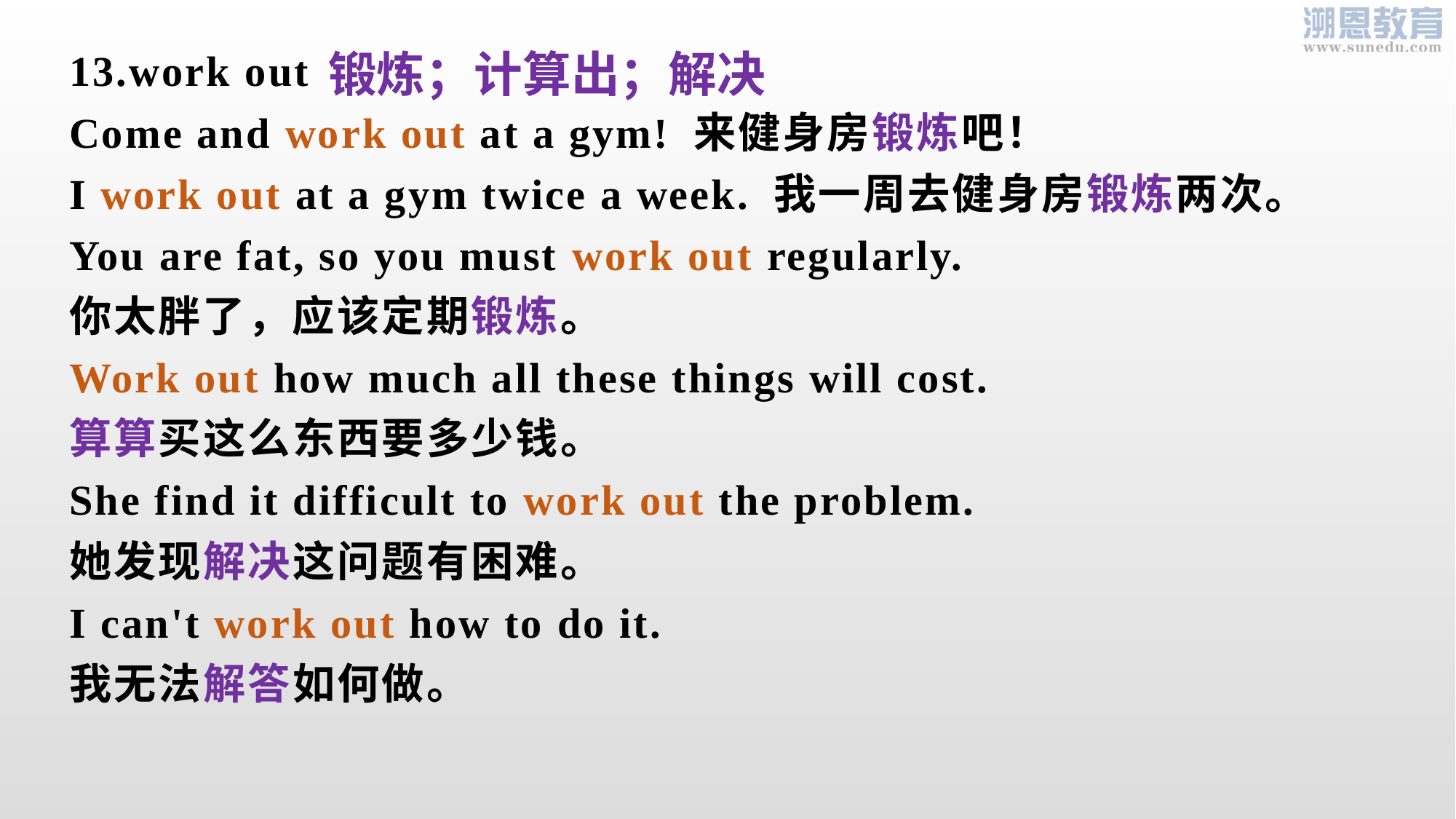

锻炼；计算出；解决
13.work out
Come and work out at a gym! 来健身房锻炼吧！
I work out at a gym twice a week. 我一周去健身房锻炼两次。
You are fat, so you must work out regularly.
你太胖了，应该定期锻炼。
Work out how much all these things will cost.
算算买这么东西要多少钱。
She find it difficult to work out the problem.
她发现解决这问题有困难。
I can't work out how to do it.
我无法解答如何做。